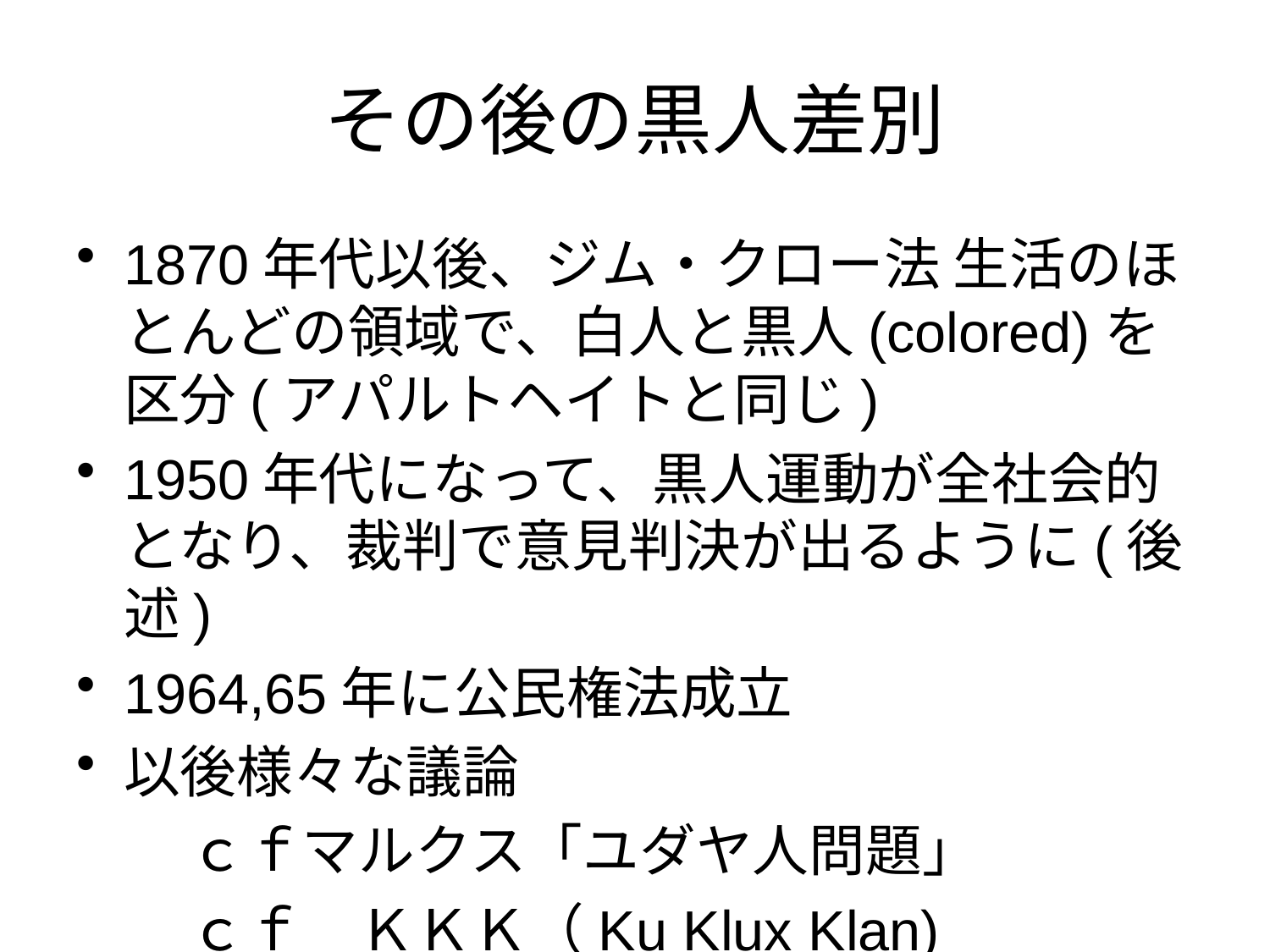

# その後の黒人差別
1870年代以後、ジム・クロー法 生活のほとんどの領域で、白人と黒人(colored)を区分(アパルトヘイトと同じ)
1950年代になって、黒人運動が全社会的となり、裁判で意見判決が出るように(後述)
1964,65年に公民権法成立
以後様々な議論
　　ｃｆマルクス「ユダヤ人問題」
　　ｃｆ　ＫＫＫ（Ku Klux Klan)